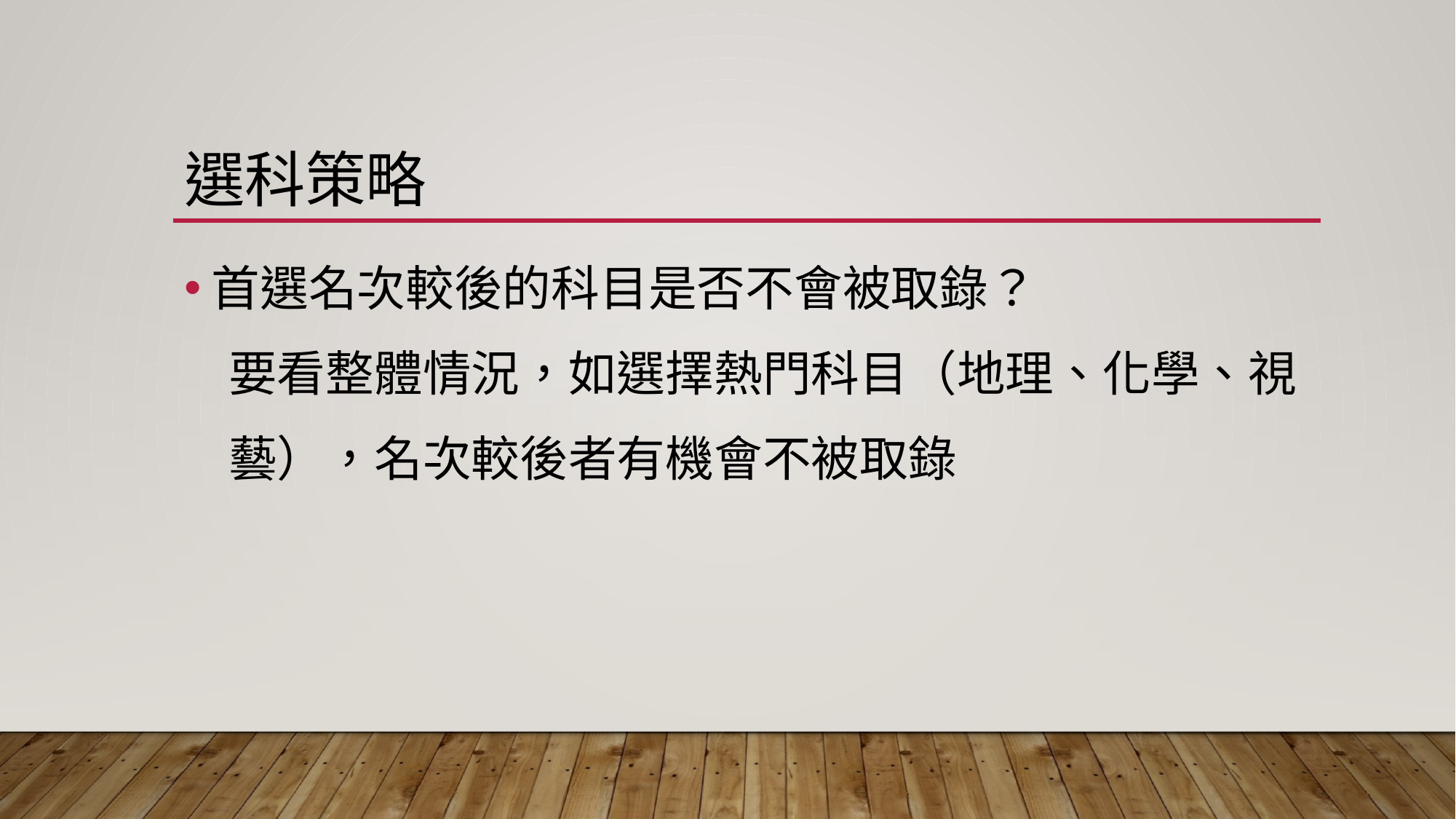

#
選科策略
首選名次較後的科目是否不會被取錄？
   要看整體情況，如選擇熱門科目（地理、化學、視
   藝），名次較後者有機會不被取錄